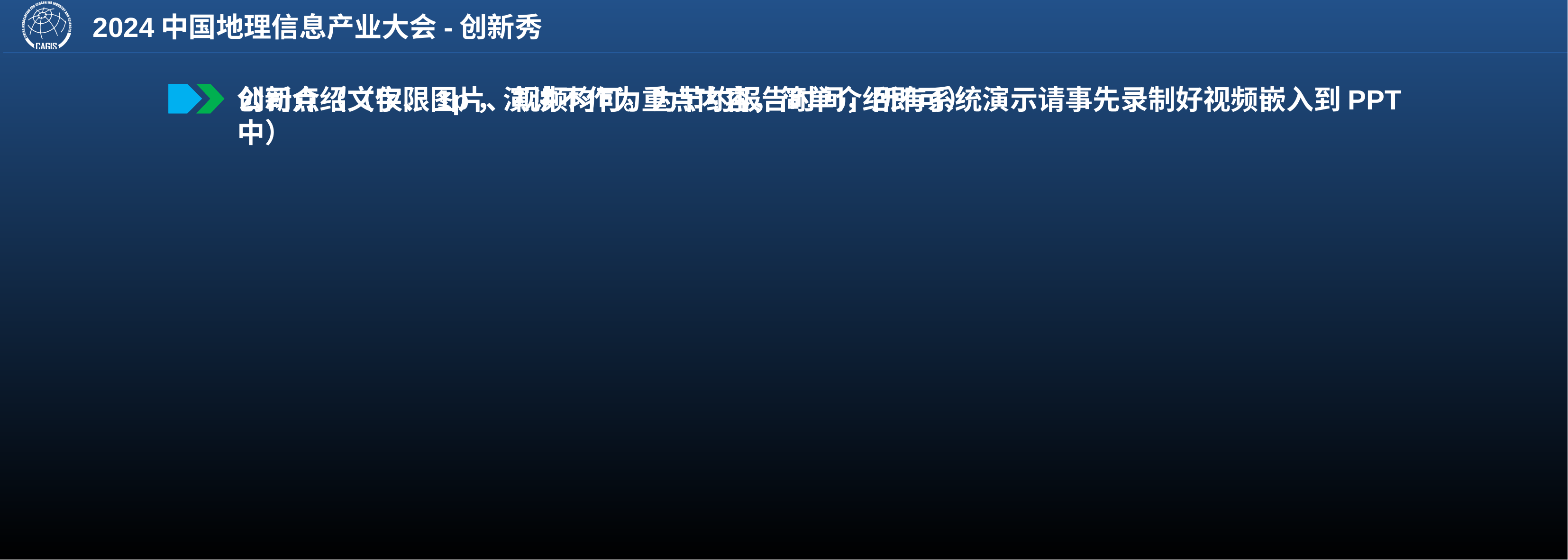

创新点（文字、图片、视频均可。为节约报告时间，所有系统演示请事先录制好视频嵌入到PPT中）